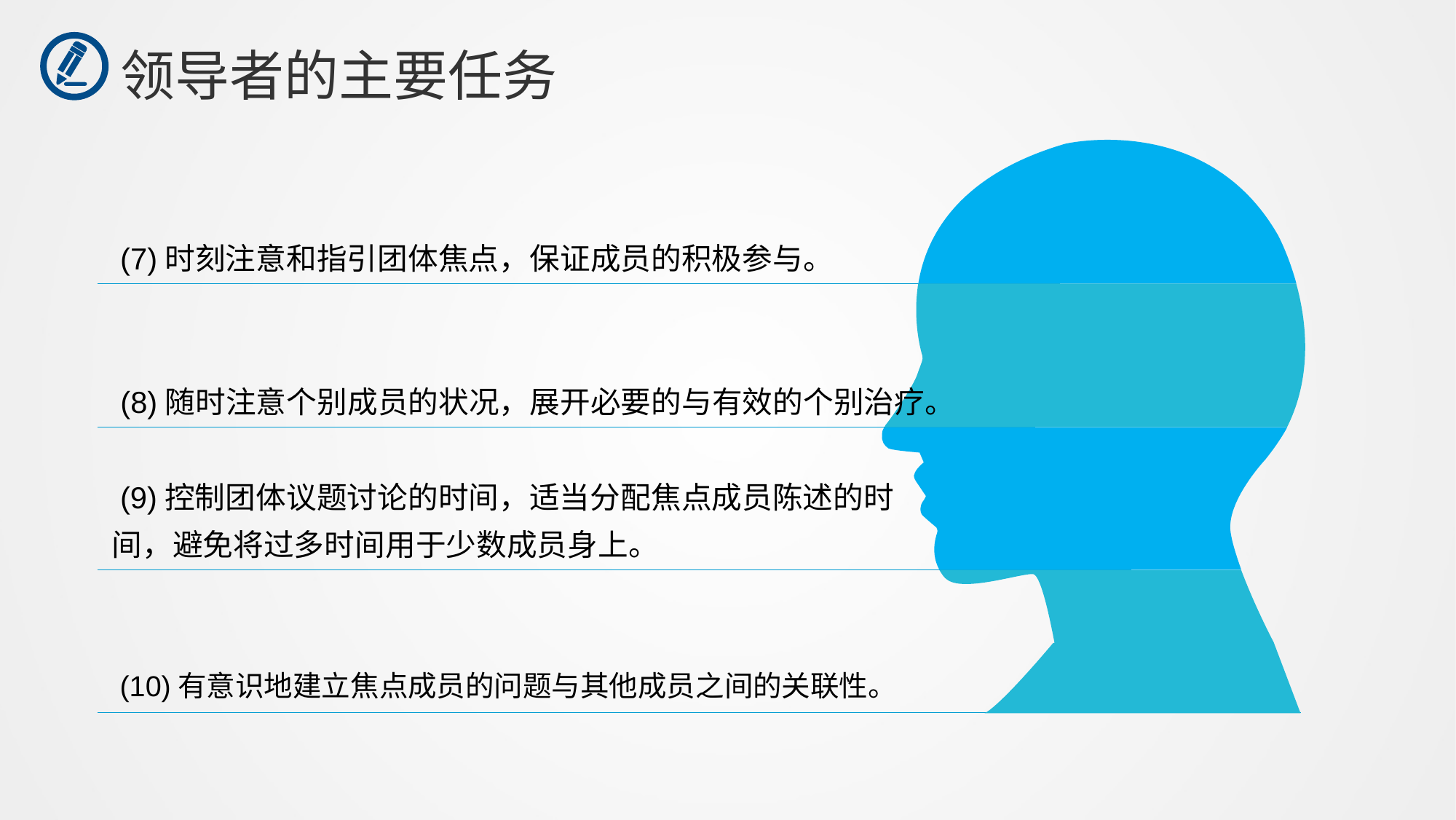

领导者的主要任务

(7)时刻注意和指引团体焦点，保证成员的积极参与。
(8)随时注意个别成员的状况，展开必要的与有效的个别治疗。
 (9)控制团体议题讨论的时间，适当分配焦点成员陈述的时间，避免将过多时间用于少数成员身上。
 (10)有意识地建立焦点成员的问题与其他成员之间的关联性。